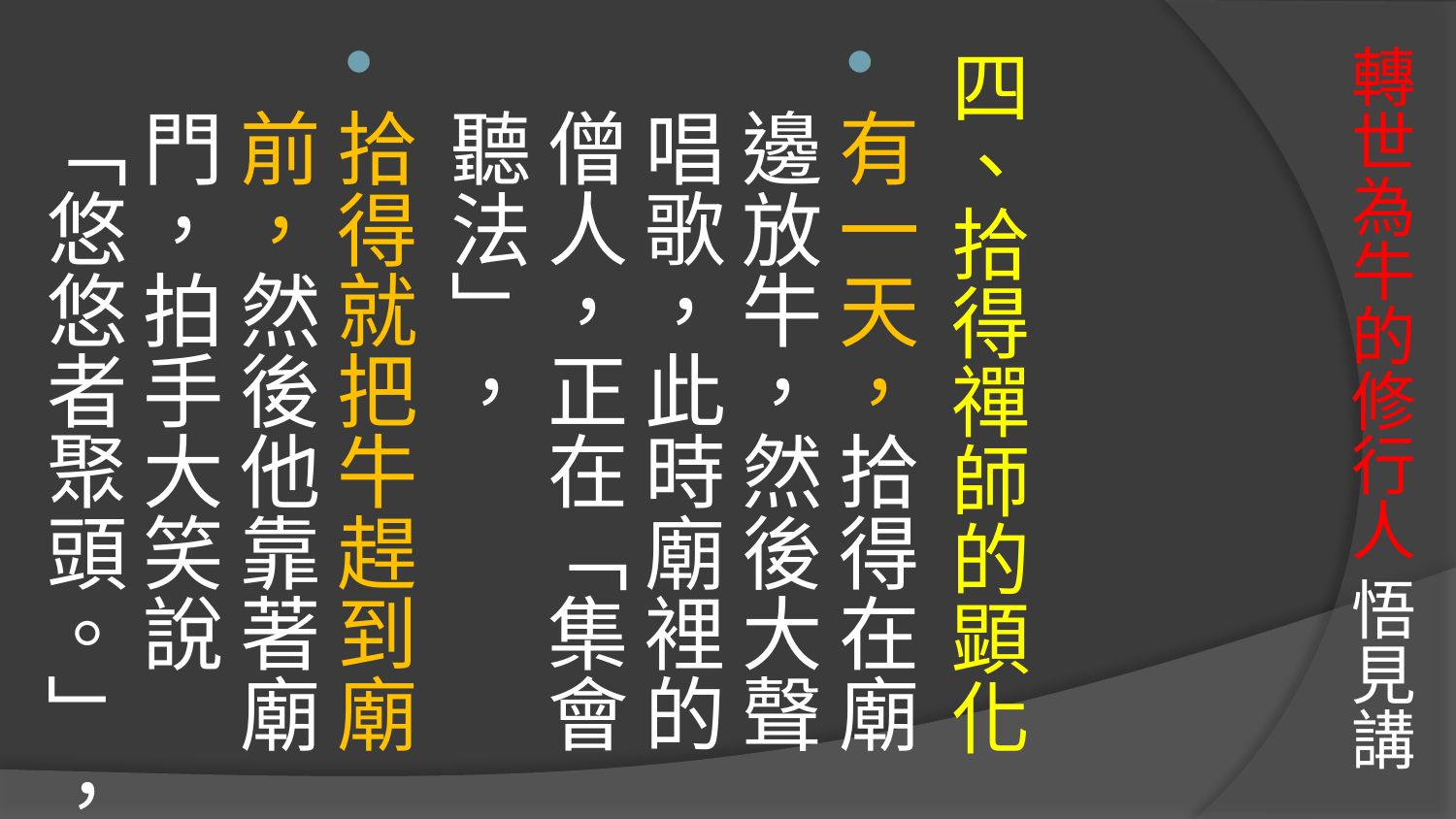

# 轉世為牛的修行人 悟見講
四、拾得禪師的顕化
有一天，拾得在廟邊放牛，然後大聲唱歌，此時廟裡的僧人，正在「集會聽法」，
拾得就把牛趕到廟前，然後他靠著廟門，拍手大笑說「悠悠者聚頭。」，